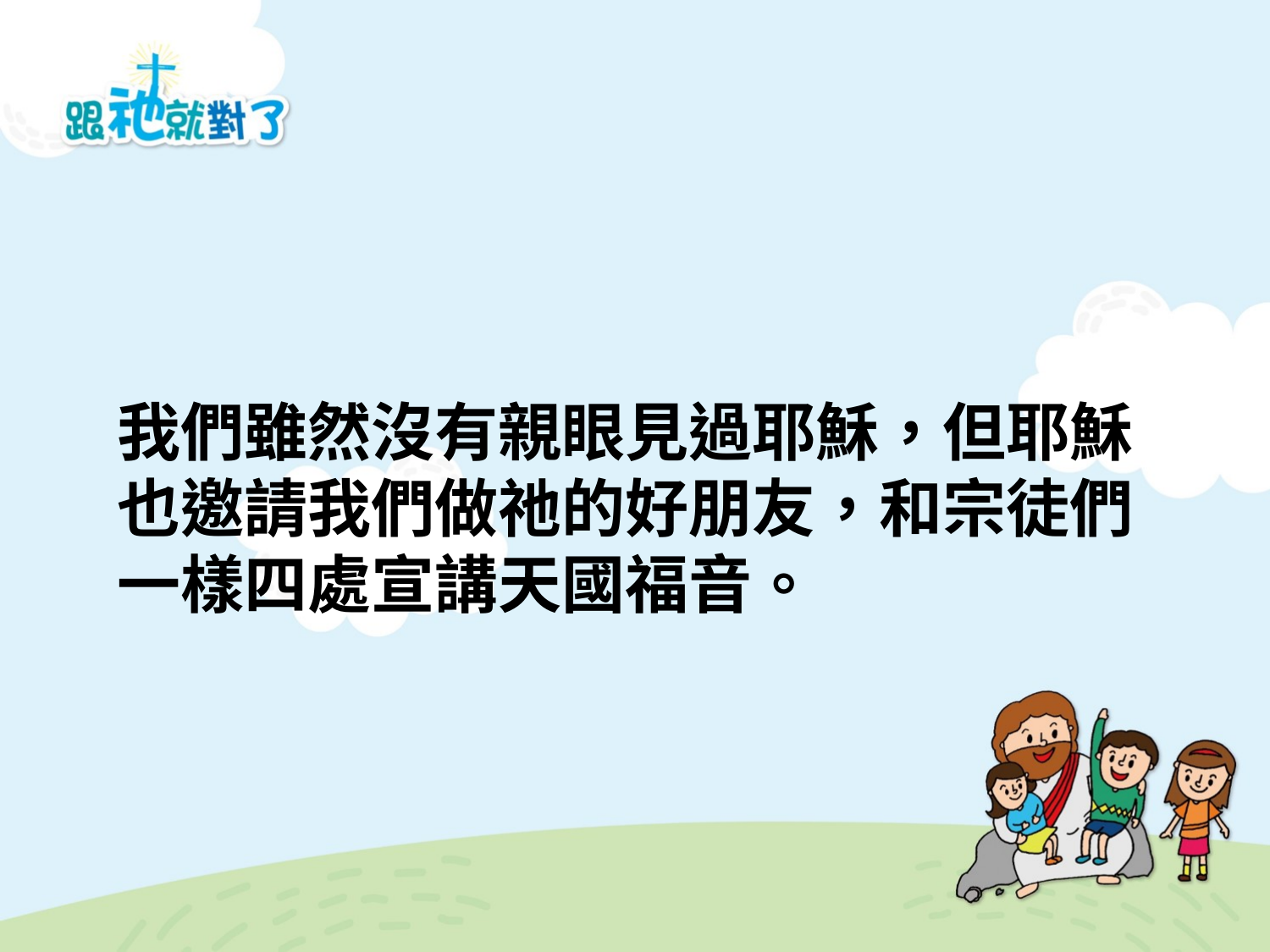

我們雖然沒有親眼見過耶穌，但耶穌也邀請我們做祂的好朋友，和宗徒們一樣四處宣講天國福音。